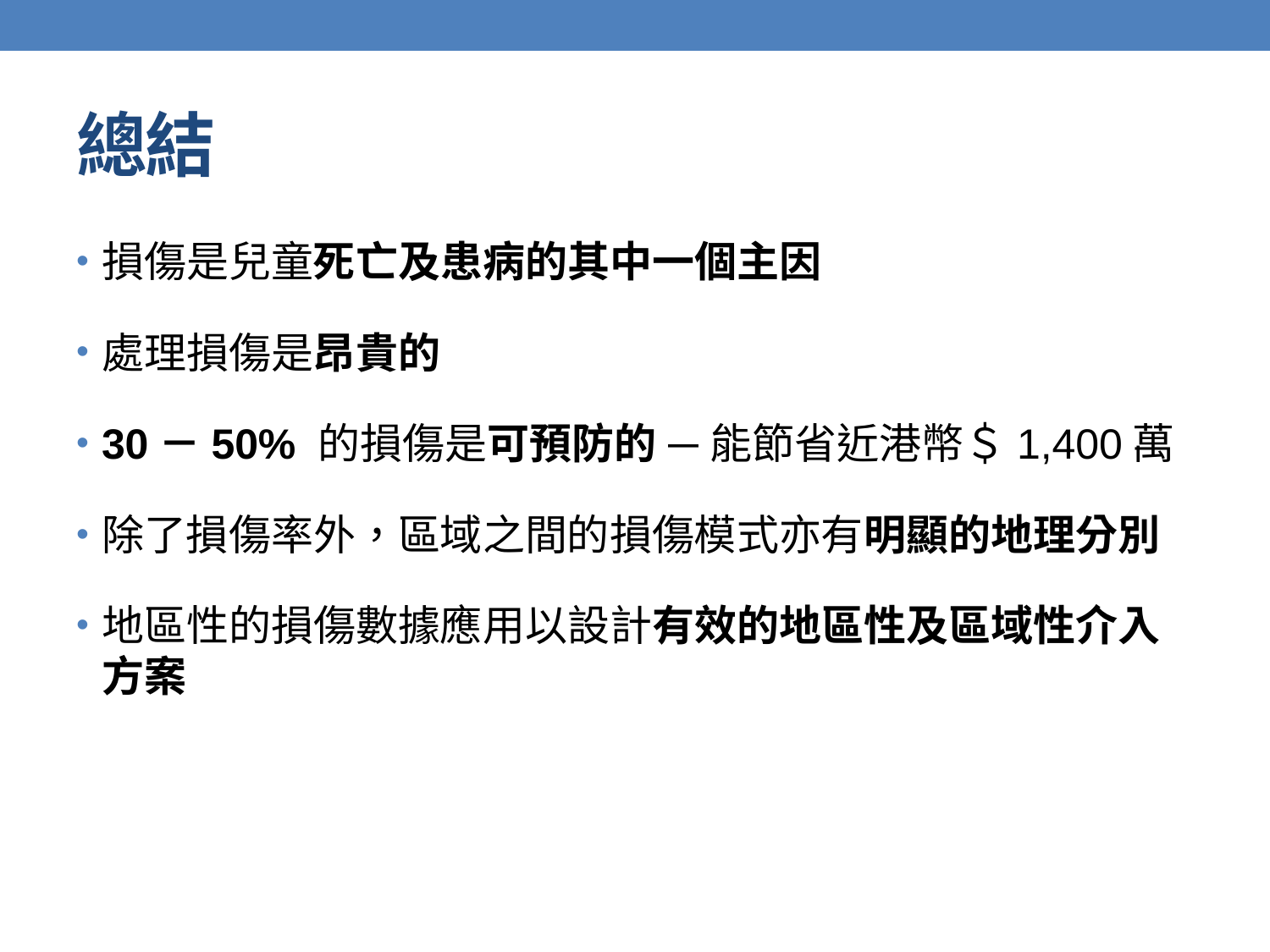

# 總結
損傷是兒童死亡及患病的其中一個主因
處理損傷是昂貴的
30－50% 的損傷是可預防的 ─ 能節省近港幣＄1,400萬
除了損傷率外，區域之間的損傷模式亦有明顯的地理分別
地區性的損傷數據應用以設計有效的地區性及區域性介入方案